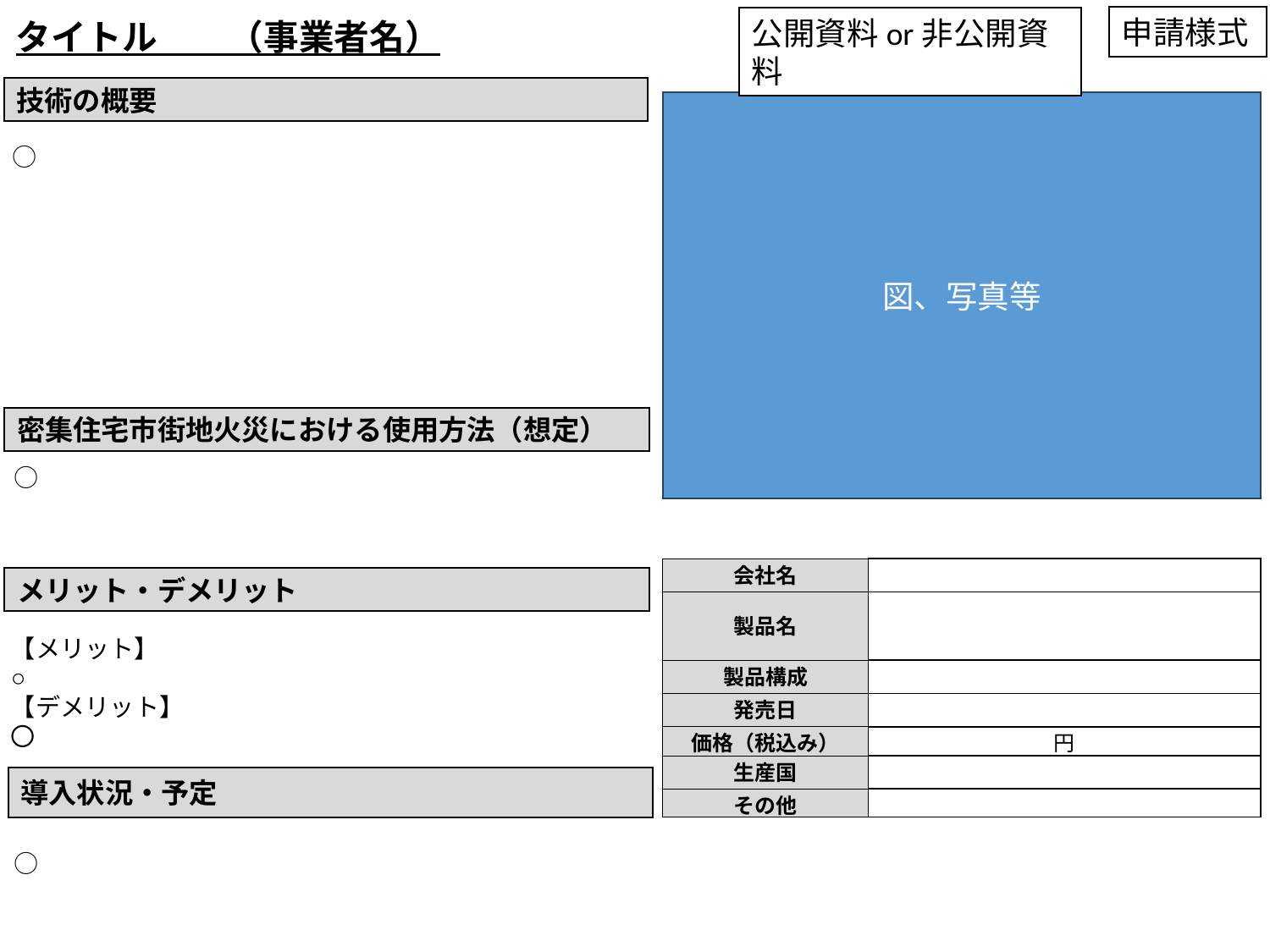

申請様式
公開資料or非公開資料
タイトル　　（事業者名）
技術の概要
図、写真等
○
記入用紙
密集住宅市街地火災における使用方法（想定）
○
| 会社名 |  |
| --- | --- |
| 製品名 |  |
| 製品構成 |  |
| 発売日 |  |
| 価格（税込み） | 円 |
| 生産国 |  |
| その他 |  |
メリット・デメリット
【メリット】
○
【デメリット】
〇
導入状況・予定
○